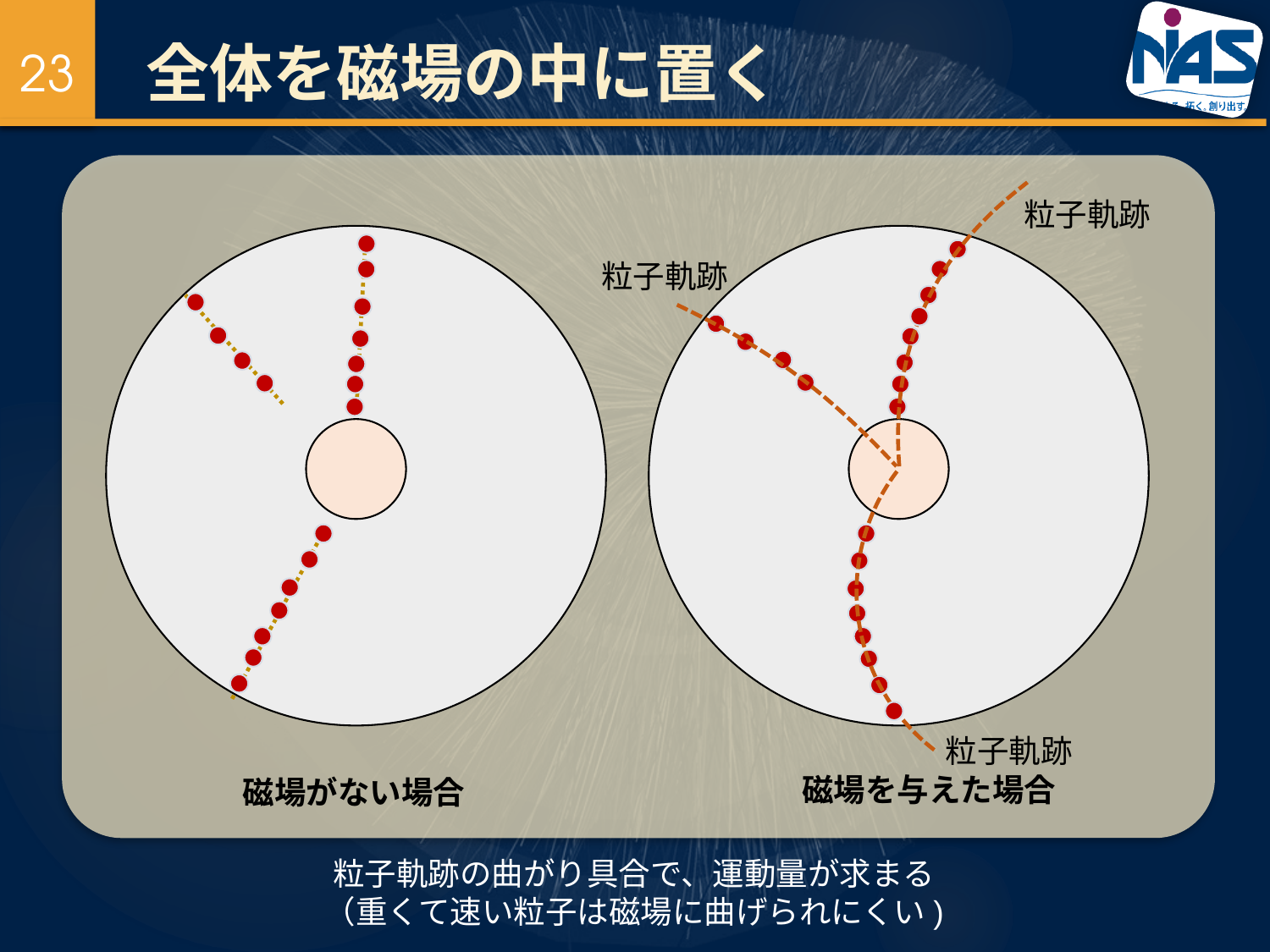

23
# 全体を磁場の中に置く

粒子軌跡

粒子軌跡

粒子軌跡
磁場を与えた場合

磁場がない場合
粒子軌跡の曲がり具合で、運動量が求まる
（重くて速い粒子は磁場に曲げられにくい)